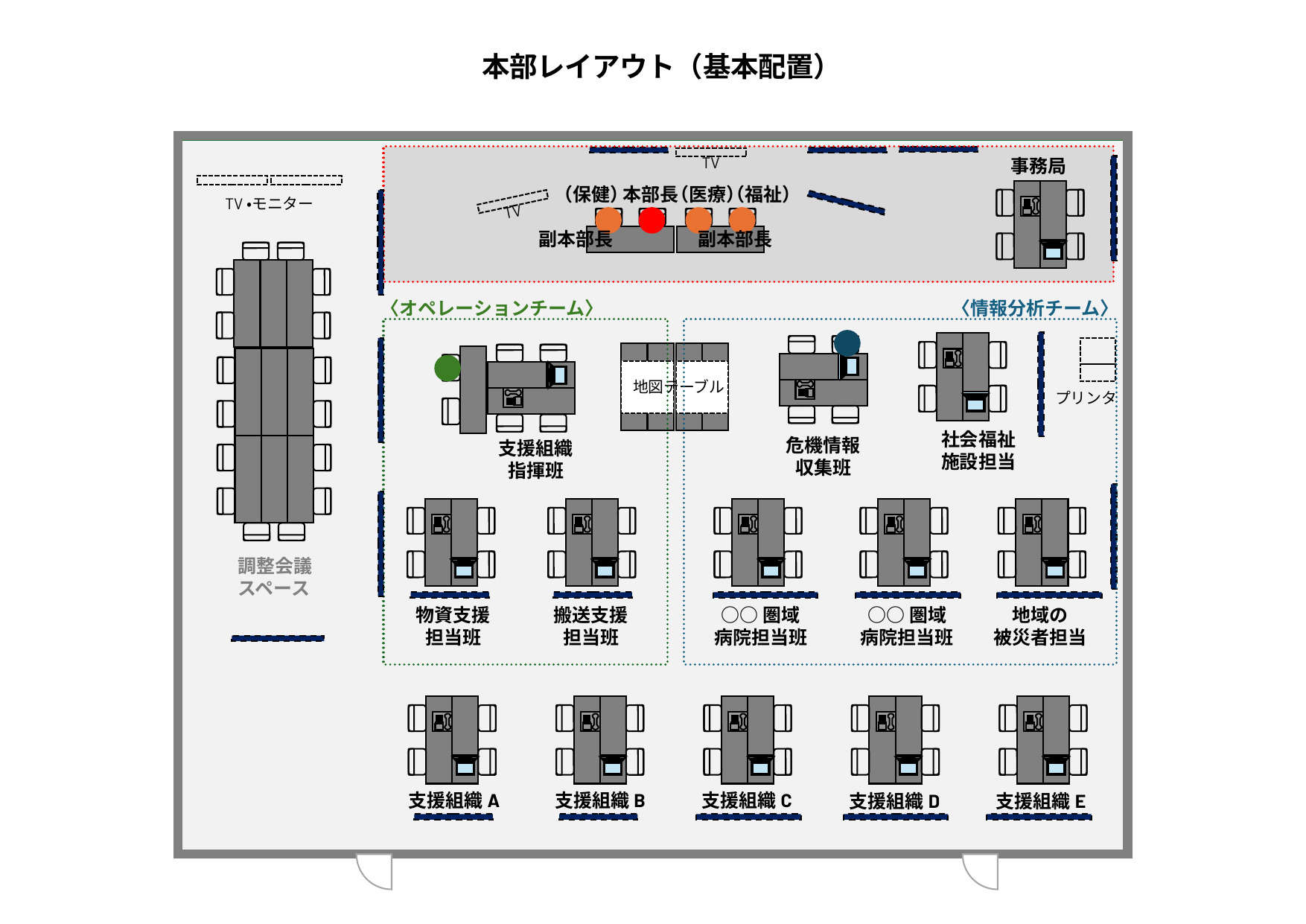

本部レイアウト（基本配置）

TV

事務局

（保健）
本部長
（医療）
（福祉）

TV・モニター
TV

副本部長
副本部長

〈オペレーションチーム〉
〈情報分析チーム〉

地図テーブル

プリンタ

社会福祉
施設担当
危機情報
収集班
支援組織
指揮班

調整会議
スペース

物資支援
担当班
搬送支援
担当班
○○圏域
病院担当班
○○圏域
病院担当班
地域の
被災者担当

支援組織A
支援組織B
支援組織C
支援組織D
支援組織E